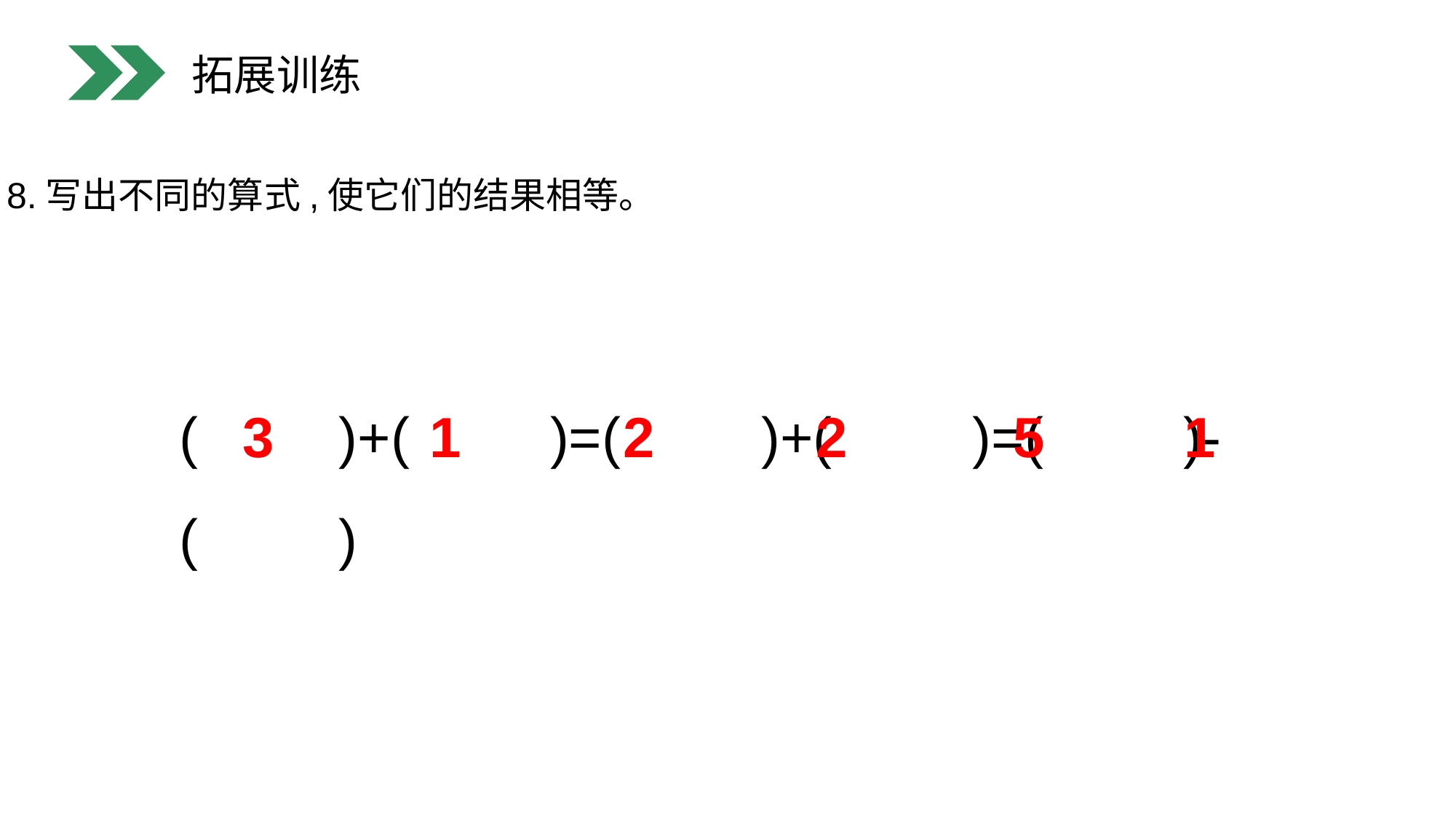

拓展训练
8.写出不同的算式,使它们的结果相等。
(　　)+(　　)=(　　)+(　　)=(　　)-(　　)
3
1
2
2
5
1